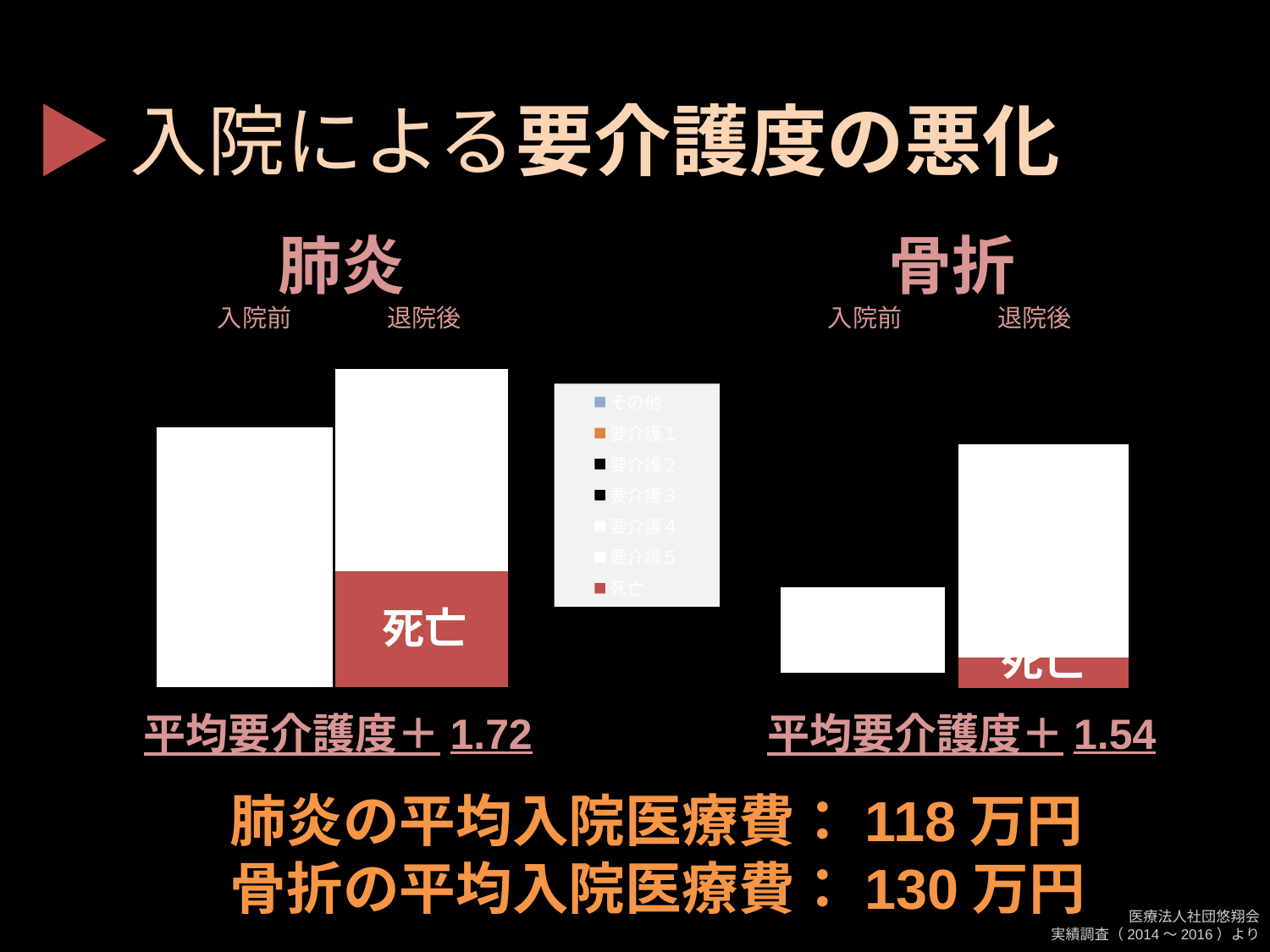

▶入院による要介護度の悪化
肺炎
骨折
入院前
退院後
入院前
退院後

### Chart

| Category | 死亡 | 要介護５ | 要介護４ | 要介護３ | 要介護２ | 要介護１ | その他 |
|---|---|---|---|---|---|---|---|

### Chart

| Category | 死亡 | 要介護５ | 要介護４ | 要介護３ | 要介護２ | 要介護１ | その他 |
|---|---|---|---|---|---|---|---|

### Chart

| Category | 死亡 | 要介護５ | 要介護４ | 要介護３ | 要介護２ | 要介護１ | その他 |
|---|---|---|---|---|---|---|---|

### Chart

| Category | 死亡 | 要介護５ | 要介護４ | 要介護３ | 要介護２ | 要介護１ | その他 |
|---|---|---|---|---|---|---|---|
死亡
死亡
平均要介護度＋1.72
平均要介護度＋1.54
肺炎の平均入院医療費：118万円
骨折の平均入院医療費：130万円
医療法人社団悠翔会
実績調査（2014～2016）より